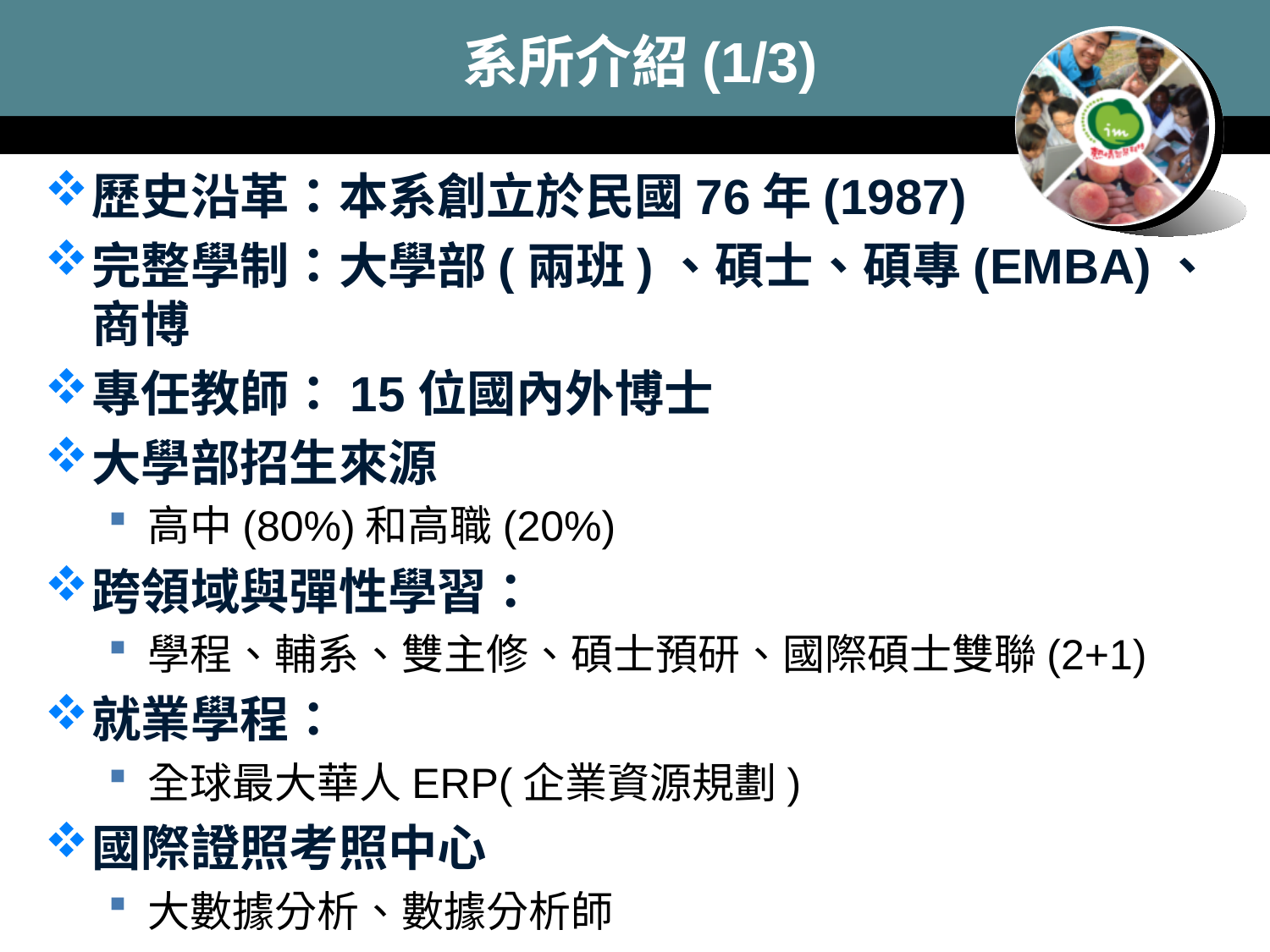

# 系所介紹(1/3)
歷史沿革：本系創立於民國76年(1987)
完整學制：大學部(兩班)、碩士、碩專(EMBA)、商博
專任教師：15位國內外博士
大學部招生來源
高中(80%)和高職(20%)
跨領域與彈性學習：
學程、輔系、雙主修、碩士預研、國際碩士雙聯(2+1)
就業學程：
全球最大華人ERP(企業資源規劃)
國際證照考照中心
大數據分析、數據分析師